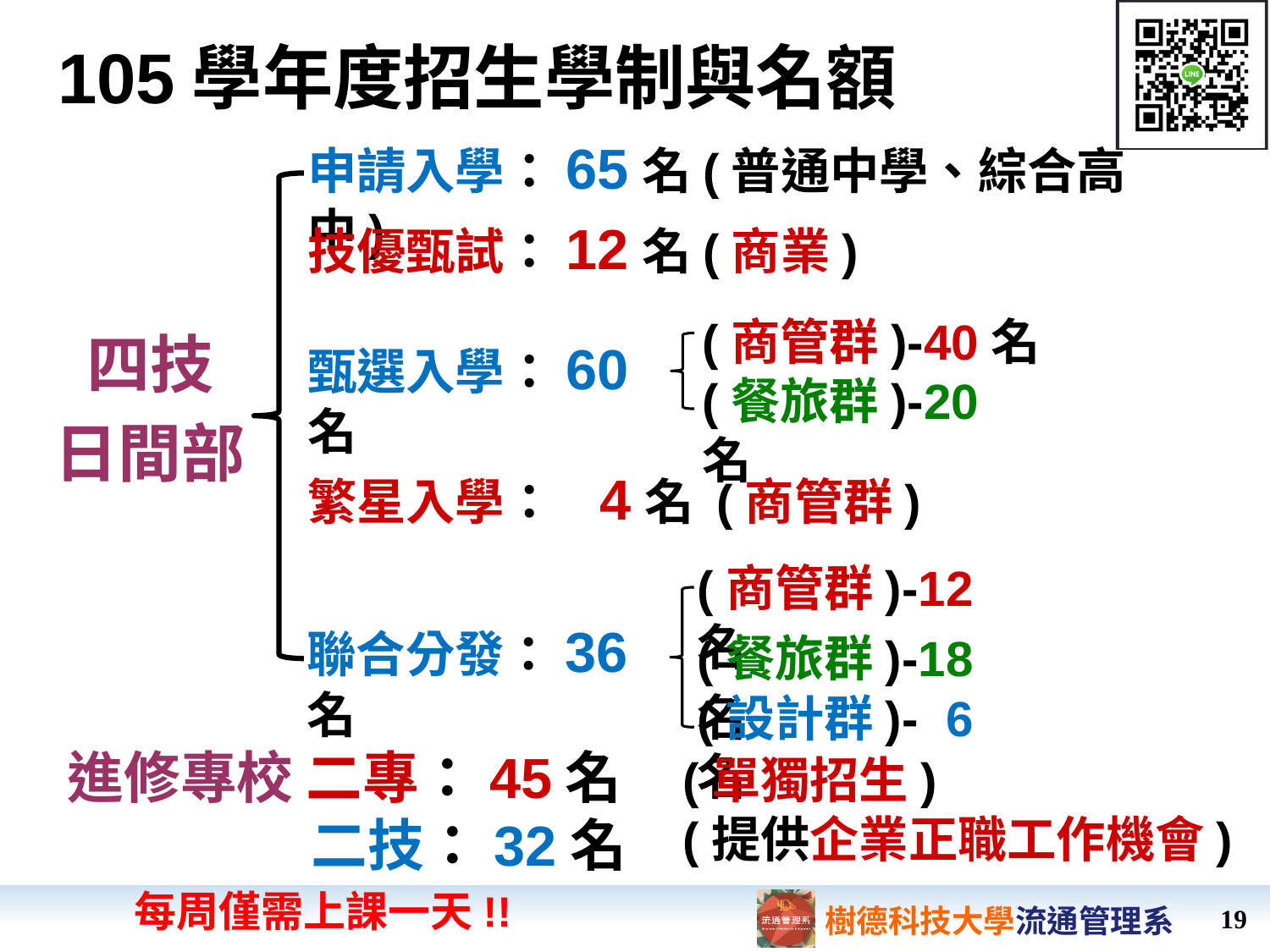

# 105學年度招生學制與名額
申請入學：65名(普通中學、綜合高中)
技優甄試：12名(商業)
(商管群)-40名
甄選入學：60名
四技
日間部
(餐旅群)-20名
繁星入學：   4名 (商管群)
(商管群)-12名
聯合分發：36名
(餐旅群)-18名
(設計群)-  6名

進修專校 二專：45名
	        二技：32名
(單獨招生)
(提供企業正職工作機會)
每周僅需上課一天!!